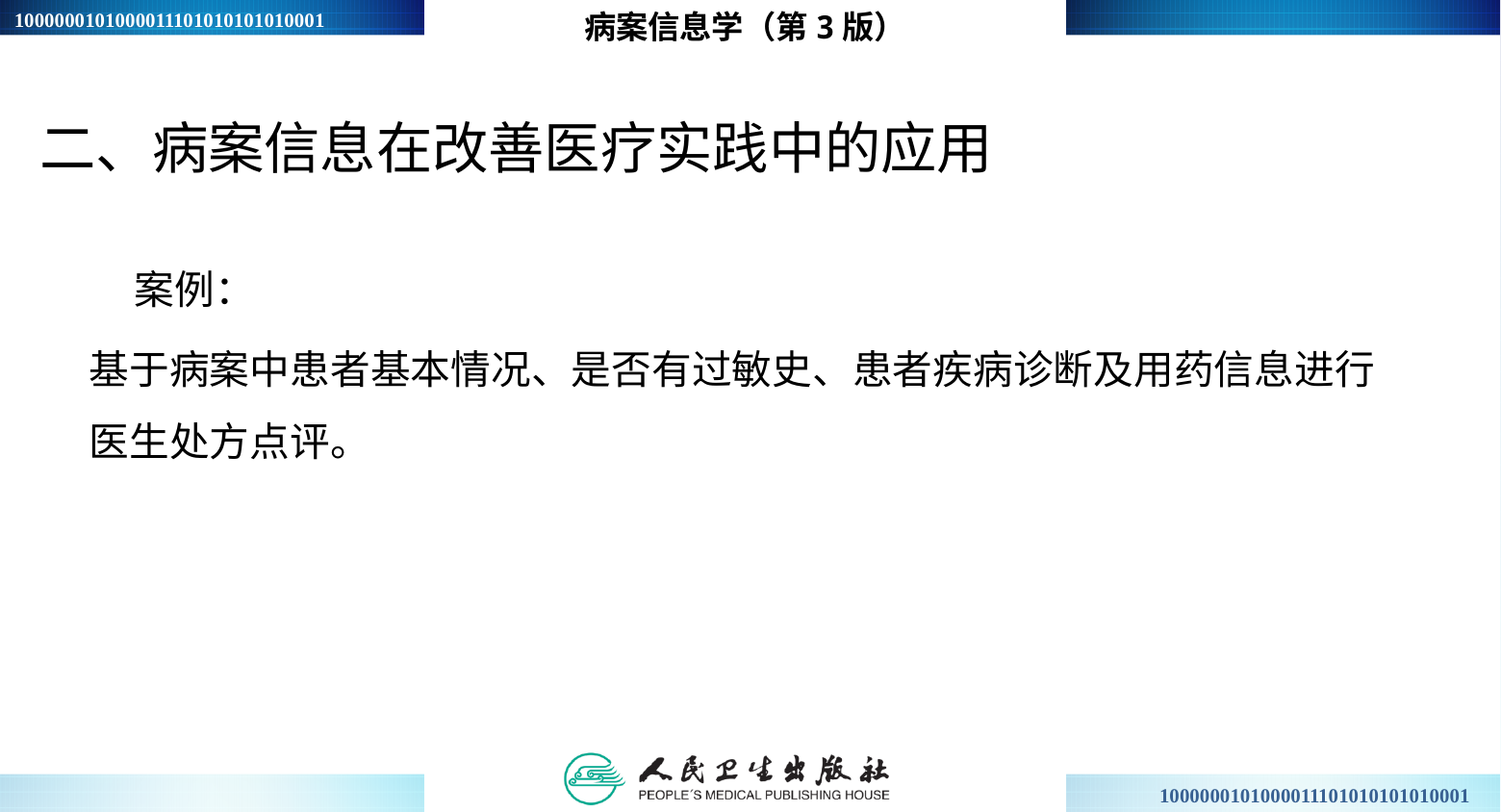

病案信息学（第3版）
二、病案信息在改善医疗实践中的应用
    案例：
基于病案中患者基本情况、是否有过敏史、患者疾病诊断及用药信息进行医生处方点评。